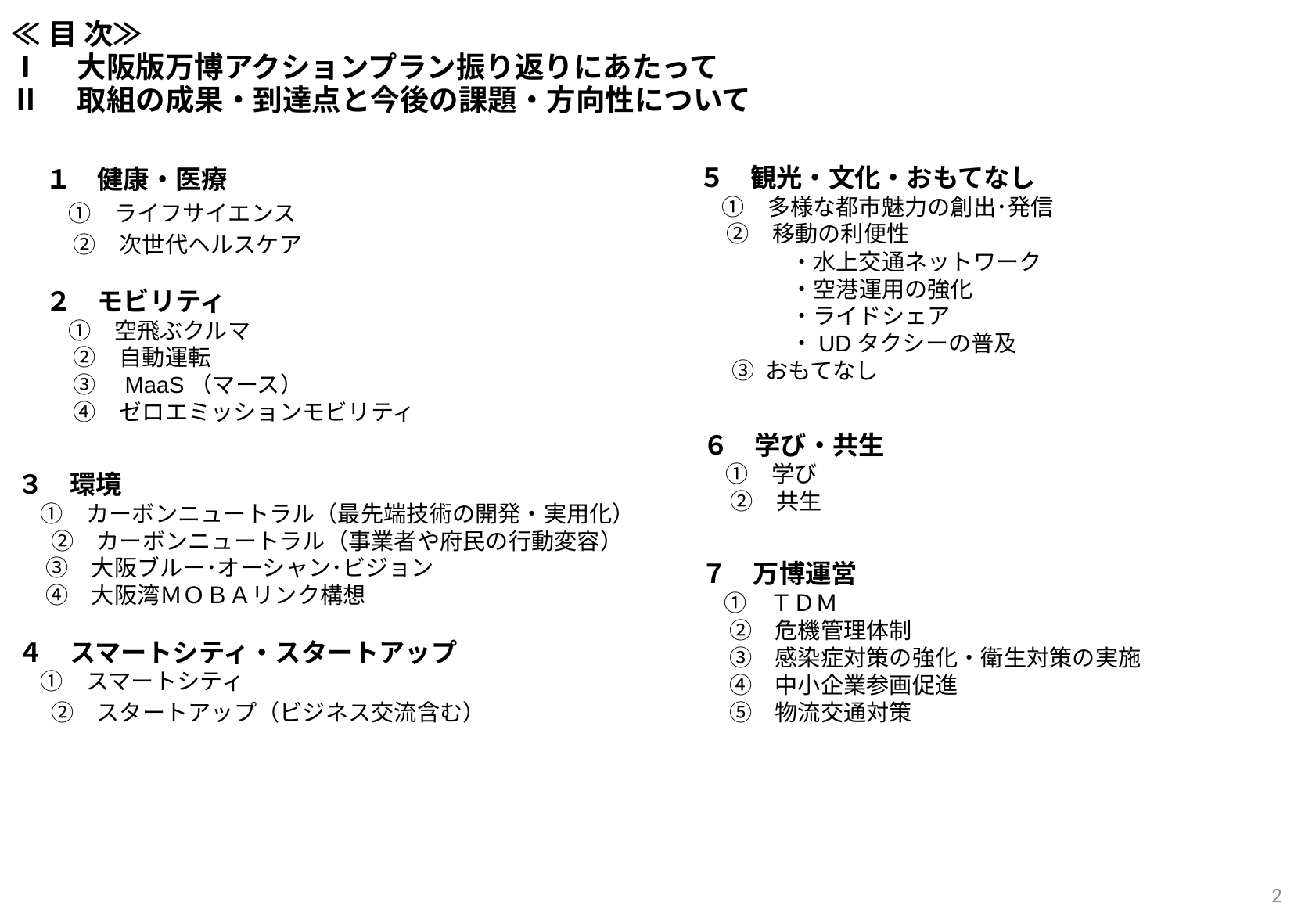

≪目 次≫
Ⅰ　大阪版万博アクションプラン振り返りにあたって
Ⅱ　取組の成果・到達点と今後の課題・方向性について
５　観光・文化・おもてなし
　①　多様な都市魅力の創出･発信
　 ②　移動の利便性
　　　　・水上交通ネットワーク
　　　　・空港運用の強化
　　　　・ライドシェア
　　　　・UDタクシーの普及
 　③  おもてなし

１　健康・医療
　①　ライフサイエンス
　 ②　次世代ヘルスケア

２　モビリティ
　①　空飛ぶクルマ
　 ②　自動運転
　 ③　MaaS（マース）
　 ④　ゼロエミッションモビリティ

６　学び・共生
　①　学び
　 ②　共生
３　環境
　①　カーボンニュートラル（最先端技術の開発・実用化）
 　②　カーボンニュートラル（事業者や府民の行動変容）
　 ③　大阪ブルー･オーシャン･ビジョン
　 ④　大阪湾ＭＯＢＡリンク構想

４　スマートシティ・スタートアップ
　①　スマートシティ
 　②　スタートアップ（ビジネス交流含む）
７　万博運営
　①　ＴＤＭ
　 ②　危機管理体制
　 ③　感染症対策の強化・衛生対策の実施
　 ④　中小企業参画促進
　 ⑤　物流交通対策

2